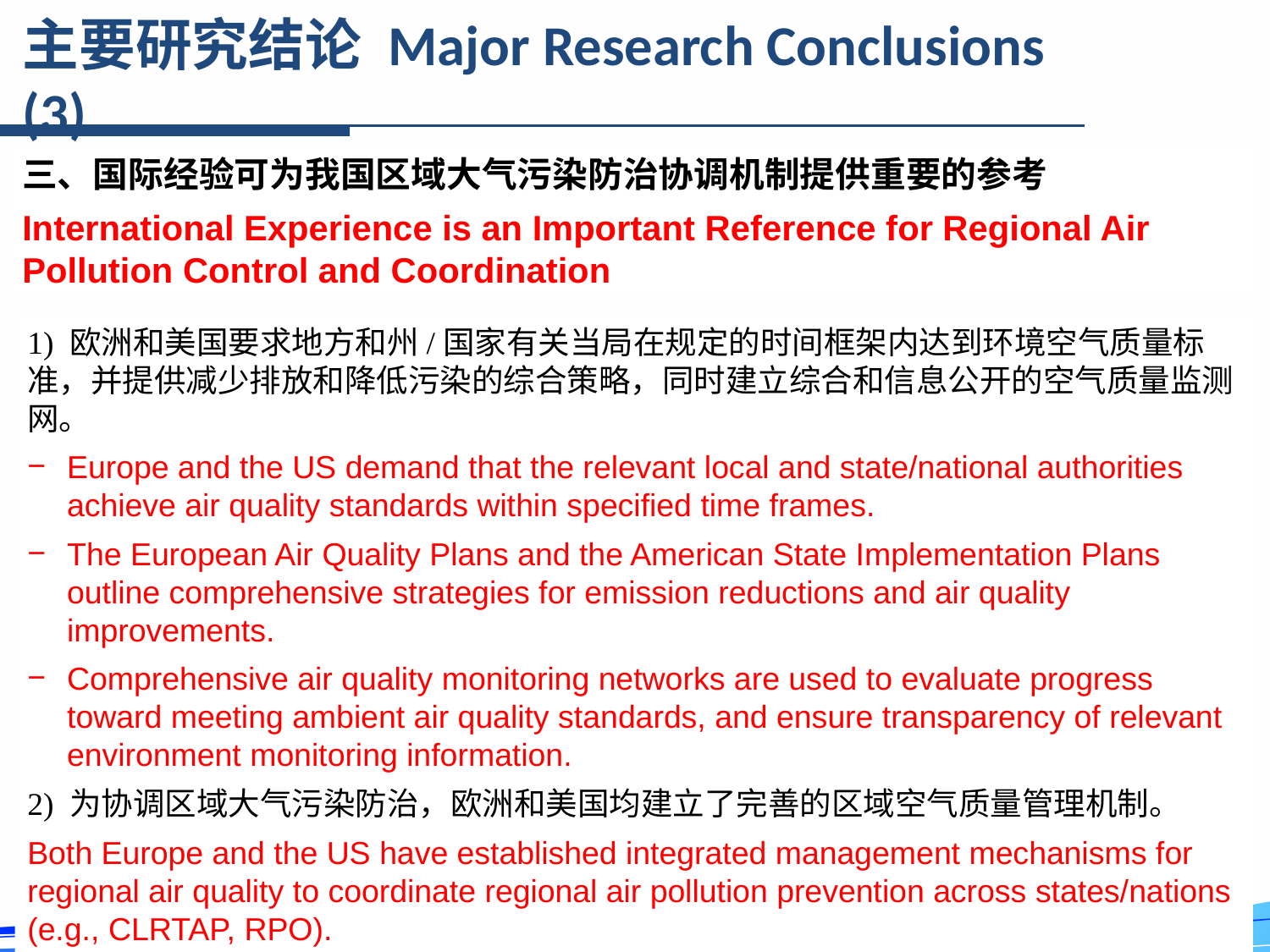

主要研究结论 Major Research Conclusions (3)
三、国际经验可为我国区域大气污染防治协调机制提供重要的参考
International Experience is an Important Reference for Regional Air Pollution Control and Coordination
1) 欧洲和美国要求地方和州/国家有关当局在规定的时间框架内达到环境空气质量标准，并提供减少排放和降低污染的综合策略，同时建立综合和信息公开的空气质量监测网。
Europe and the US demand that the relevant local and state/national authorities achieve air quality standards within specified time frames.
The European Air Quality Plans and the American State Implementation Plans outline comprehensive strategies for emission reductions and air quality improvements.
Comprehensive air quality monitoring networks are used to evaluate progress toward meeting ambient air quality standards, and ensure transparency of relevant environment monitoring information.
2) 为协调区域大气污染防治，欧洲和美国均建立了完善的区域空气质量管理机制。
Both Europe and the US have established integrated management mechanisms for regional air quality to coordinate regional air pollution prevention across states/nations (e.g., CLRTAP, RPO).